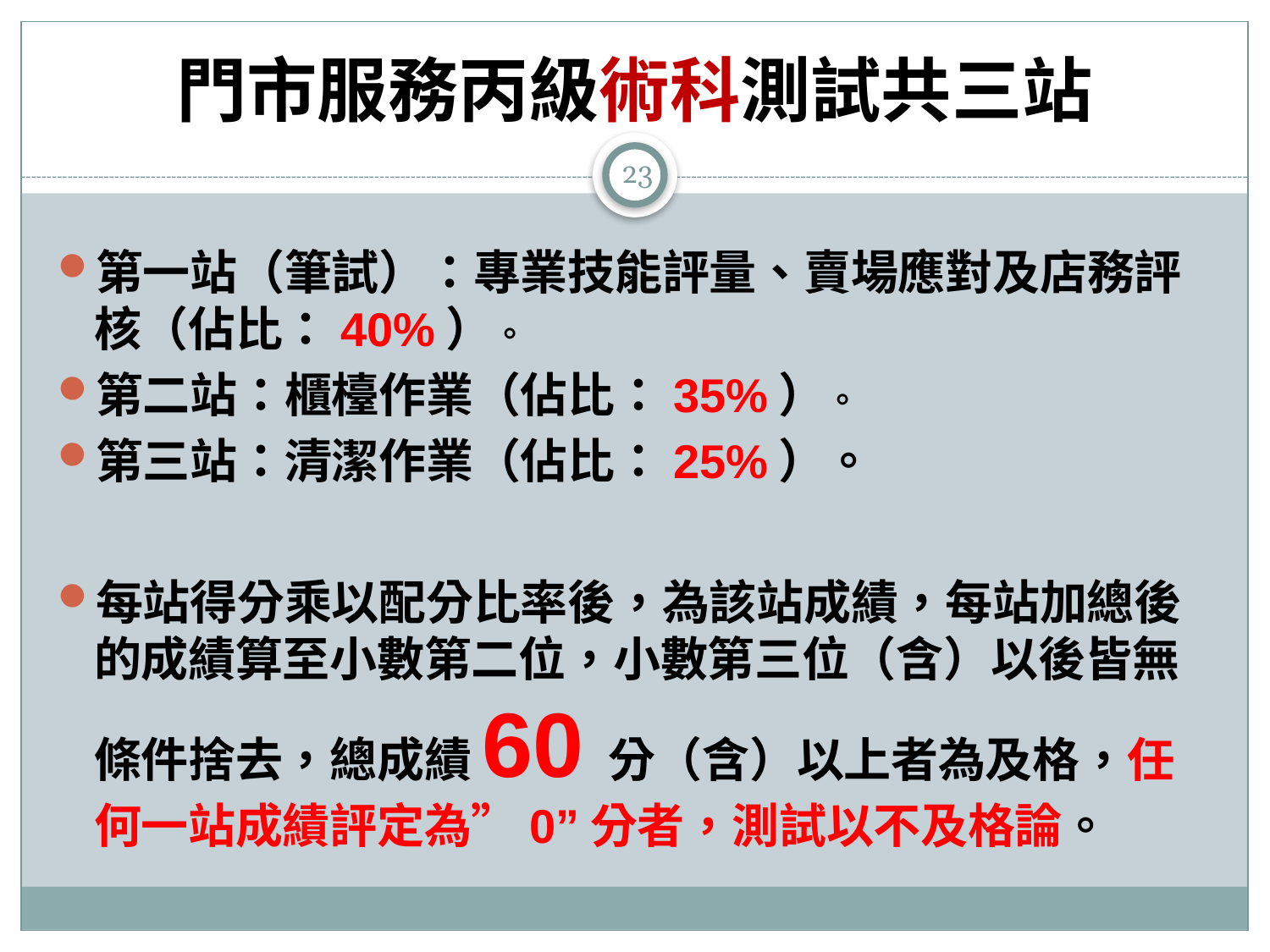

# 門市服務丙級術科測試共三站
23
第一站（筆試）：專業技能評量、賣場應對及店務評核（佔比：40%）。
第二站：櫃檯作業（佔比：35%）。
第三站：清潔作業（佔比：25%）。

每站得分乘以配分比率後，為該站成績，每站加總後的成績算至小數第二位，小數第三位（含）以後皆無條件捨去，總成績60 分（含）以上者為及格，任何一站成績評定為”0”分者，測試以不及格論。